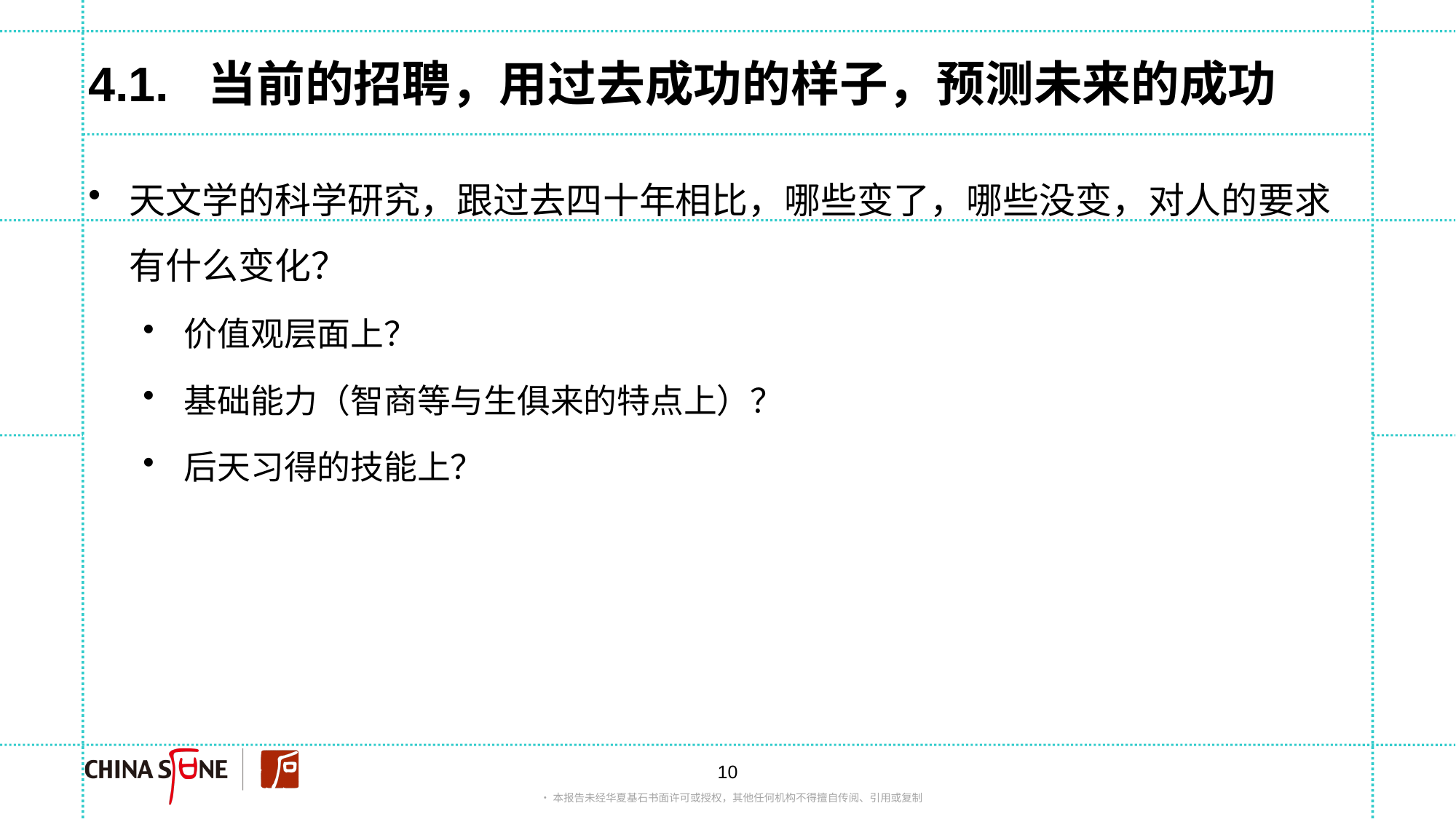

# 4.1.  当前的招聘，用过去成功的样子，预测未来的成功
天文学的科学研究，跟过去四十年相比，哪些变了，哪些没变，对人的要求有什么变化？
价值观层面上？
基础能力（智商等与生俱来的特点上）？
后天习得的技能上？